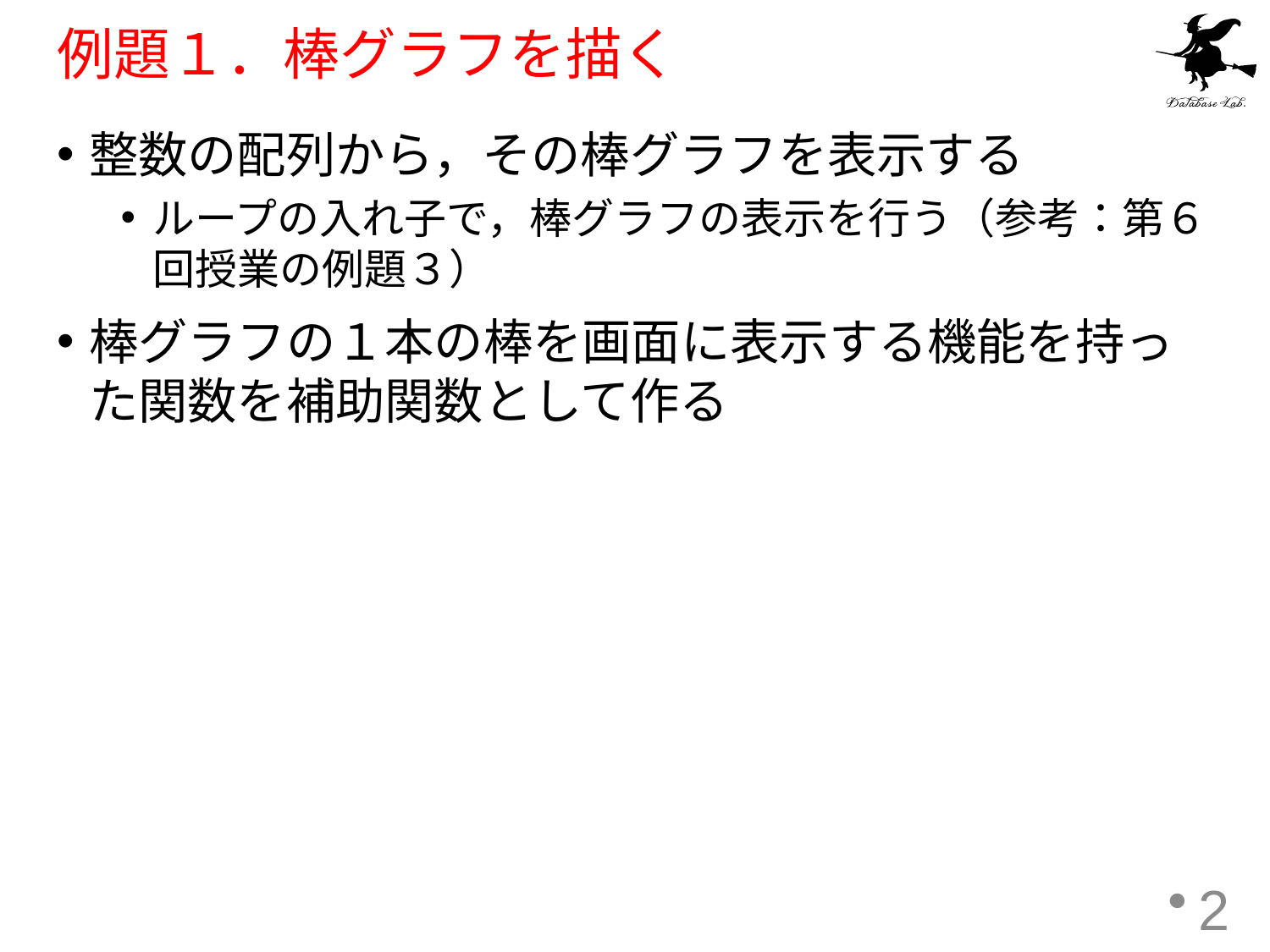

# 例題１．棒グラフを描く
整数の配列から，その棒グラフを表示する
ループの入れ子で，棒グラフの表示を行う（参考：第６回授業の例題３）
棒グラフの１本の棒を画面に表示する機能を持った関数を補助関数として作る

2